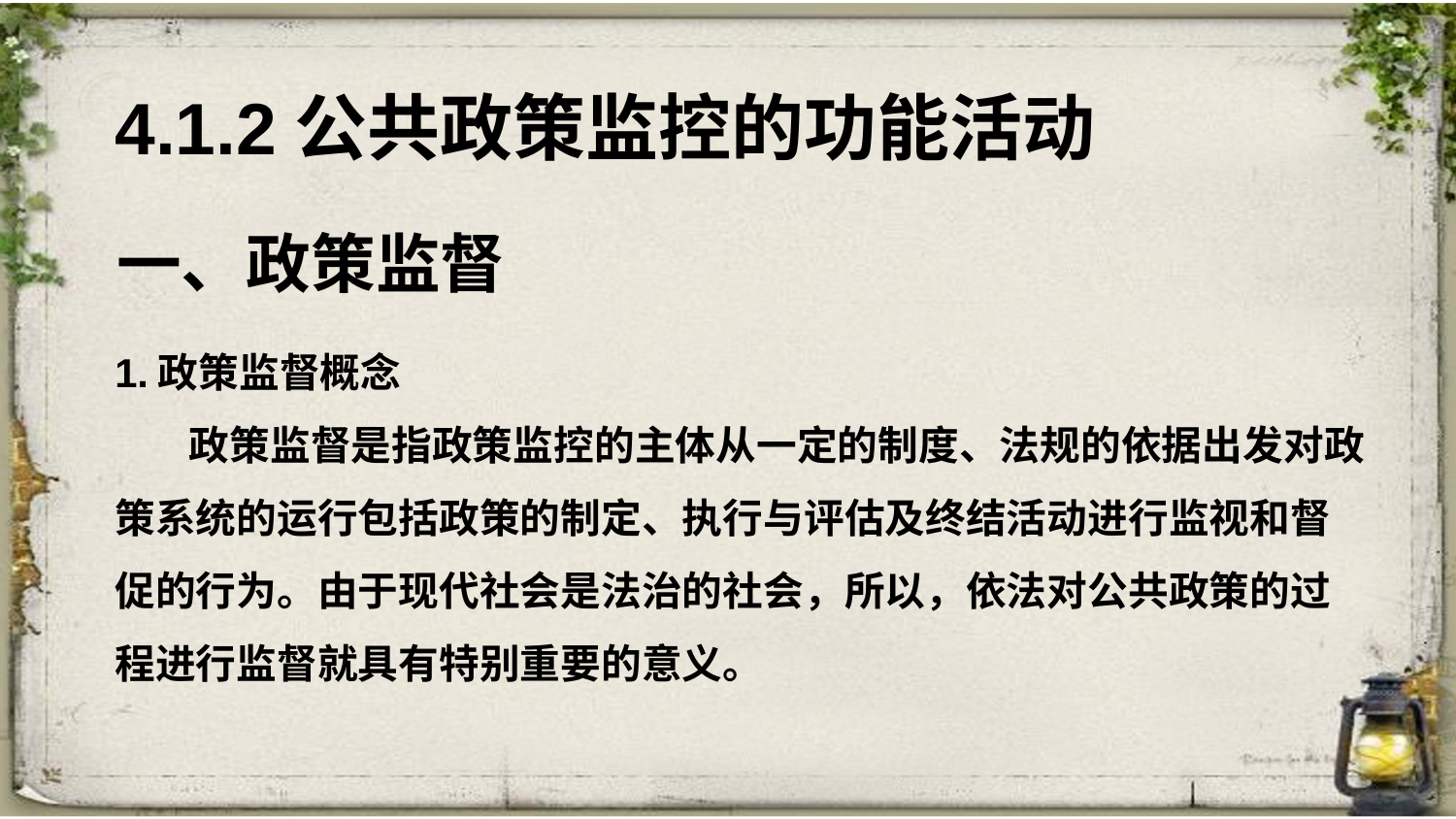

4.1.2公共政策监控的功能活动
一、政策监督
1.政策监督概念
       政策监督是指政策监控的主体从一定的制度、法规的依据出发对政策系统的运行包括政策的制定、执行与评估及终结活动进行监视和督促的行为。由于现代社会是法治的社会，所以，依法对公共政策的过程进行监督就具有特别重要的意义。